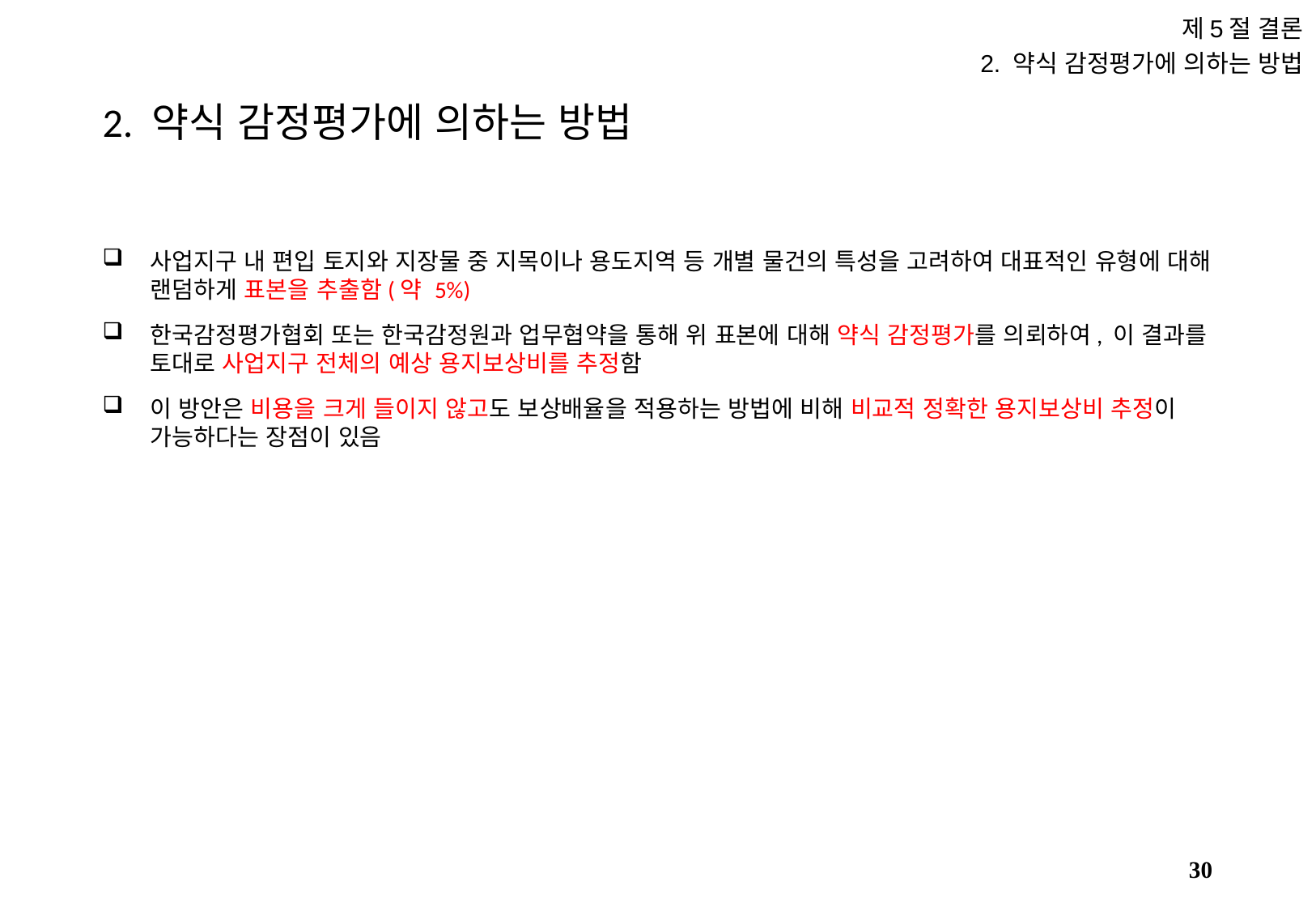

제5절 결론
2. 약식 감정평가에 의하는 방법
# 2. 약식 감정평가에 의하는 방법
사업지구 내 편입 토지와 지장물 중 지목이나 용도지역 등 개별 물건의 특성을 고려하여 대표적인 유형에 대해 랜덤하게 표본을 추출함(약 5%)
한국감정평가협회 또는 한국감정원과 업무협약을 통해 위 표본에 대해 약식 감정평가를 의뢰하여, 이 결과를 토대로 사업지구 전체의 예상 용지보상비를 추정함
이 방안은 비용을 크게 들이지 않고도 보상배율을 적용하는 방법에 비해 비교적 정확한 용지보상비 추정이 가능하다는 장점이 있음
30